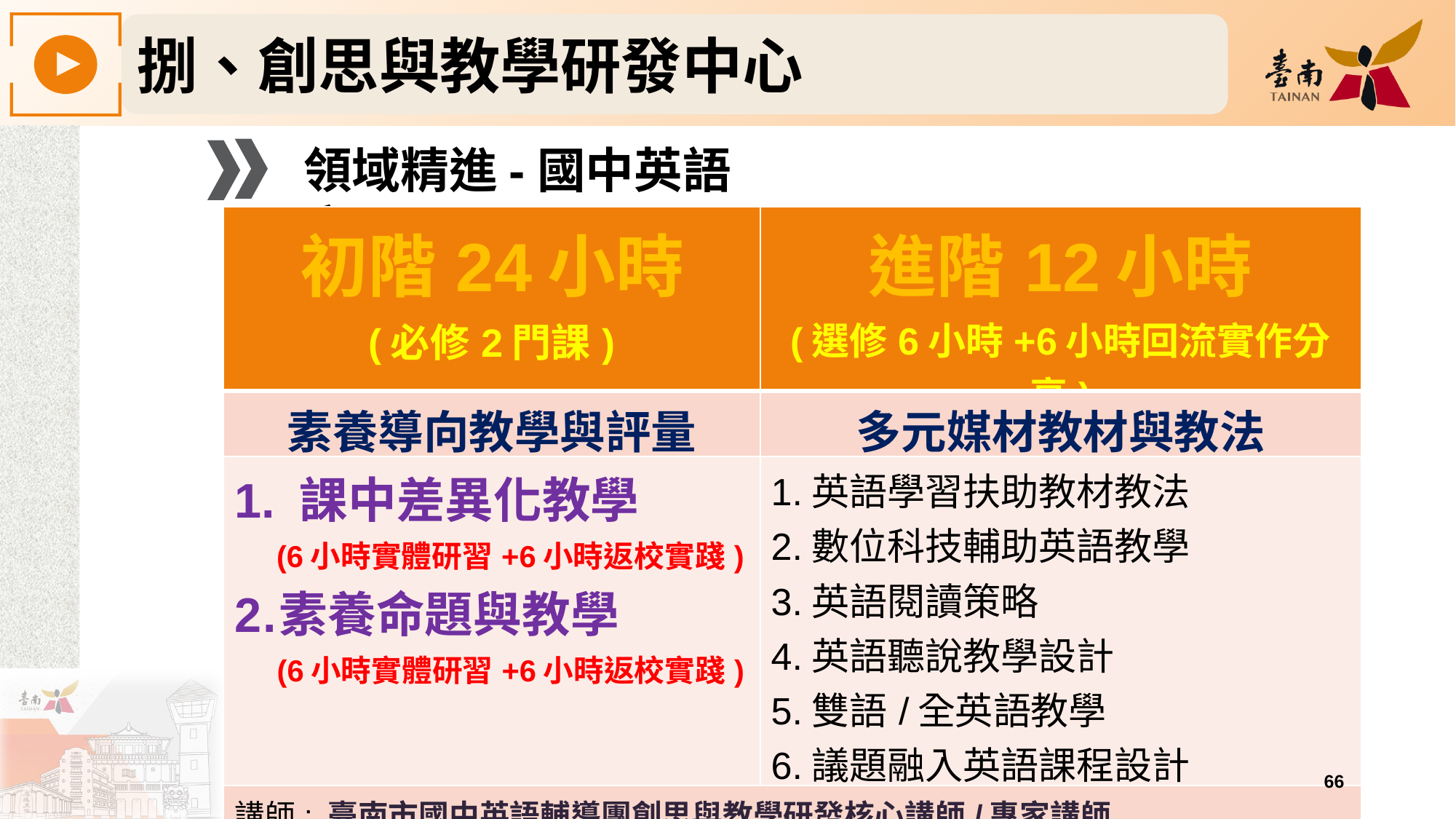

捌、創思與教學研發中心
領域精進-國中英語文

| 初階24小時 (必修2門課) | 進階12小時 (選修6小時+6小時回流實作分享) |
| --- | --- |
| 素養導向教學與評量 | 多元媒材教材與教法 |
| 1. 課中差異化教學 (6小時實體研習+6小時返校實踐) 素養命題與教學 (6小時實體研習+6小時返校實踐) | 英語學習扶助教材教法 數位科技輔助英語教學 英語閱讀策略 英語聽說教學設計 雙語/全英語教學 議題融入英語課程設計 多元評量設計 |
| 講師: 臺南市國中英語輔導團創思與教學研發核心講師/專家講師 三年內全市國中英語老師完成36小時課程 |  |
66